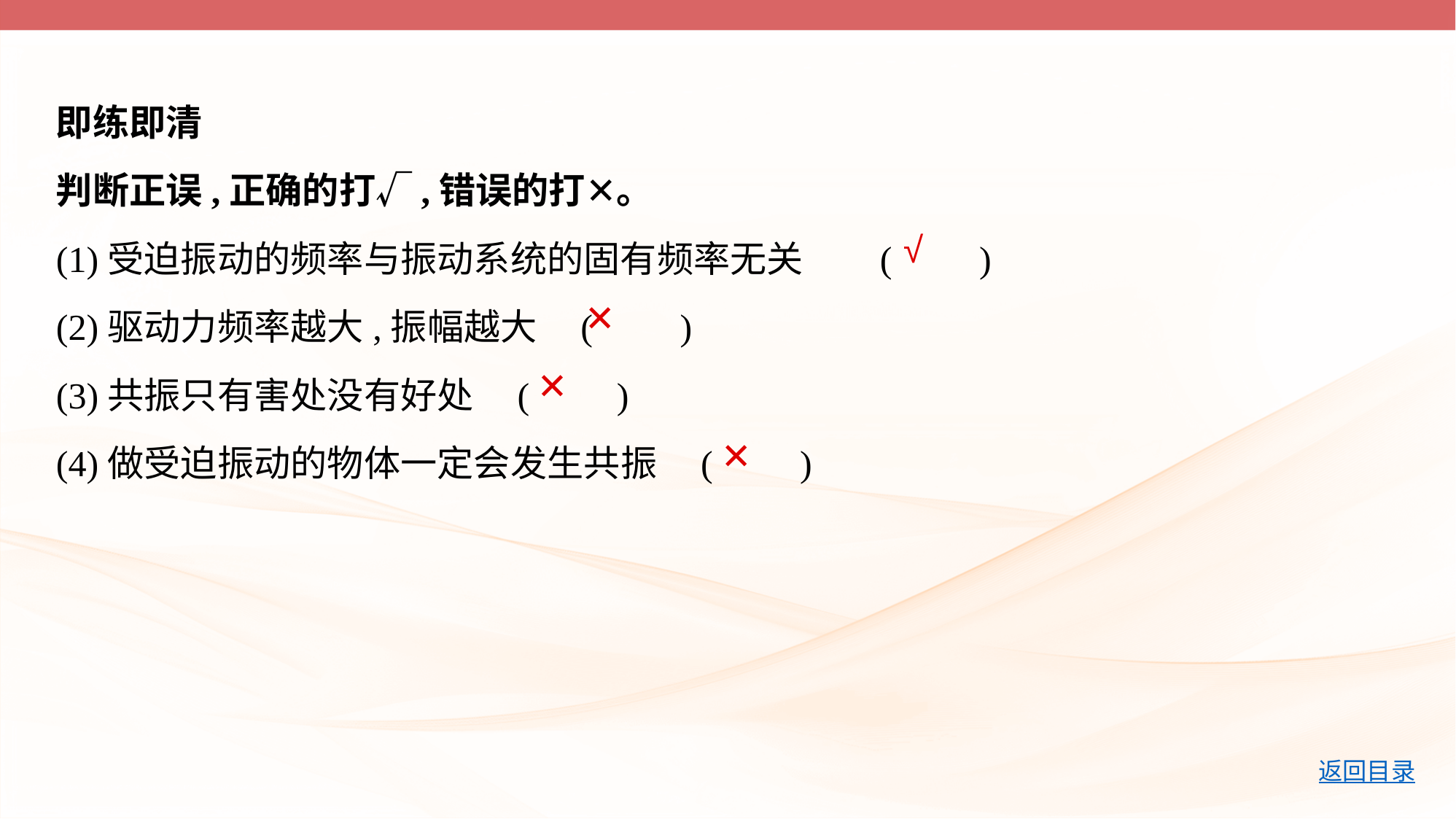

即练即清
判断正误,正确的打√,错误的打✕。
(1)受迫振动的频率与振动系统的固有频率无关     (　    )
(2)驱动力频率越大,振幅越大 (　    )
(3)共振只有害处没有好处 (　    )
(4)做受迫振动的物体一定会发生共振 (　    )
√
✕
✕
✕